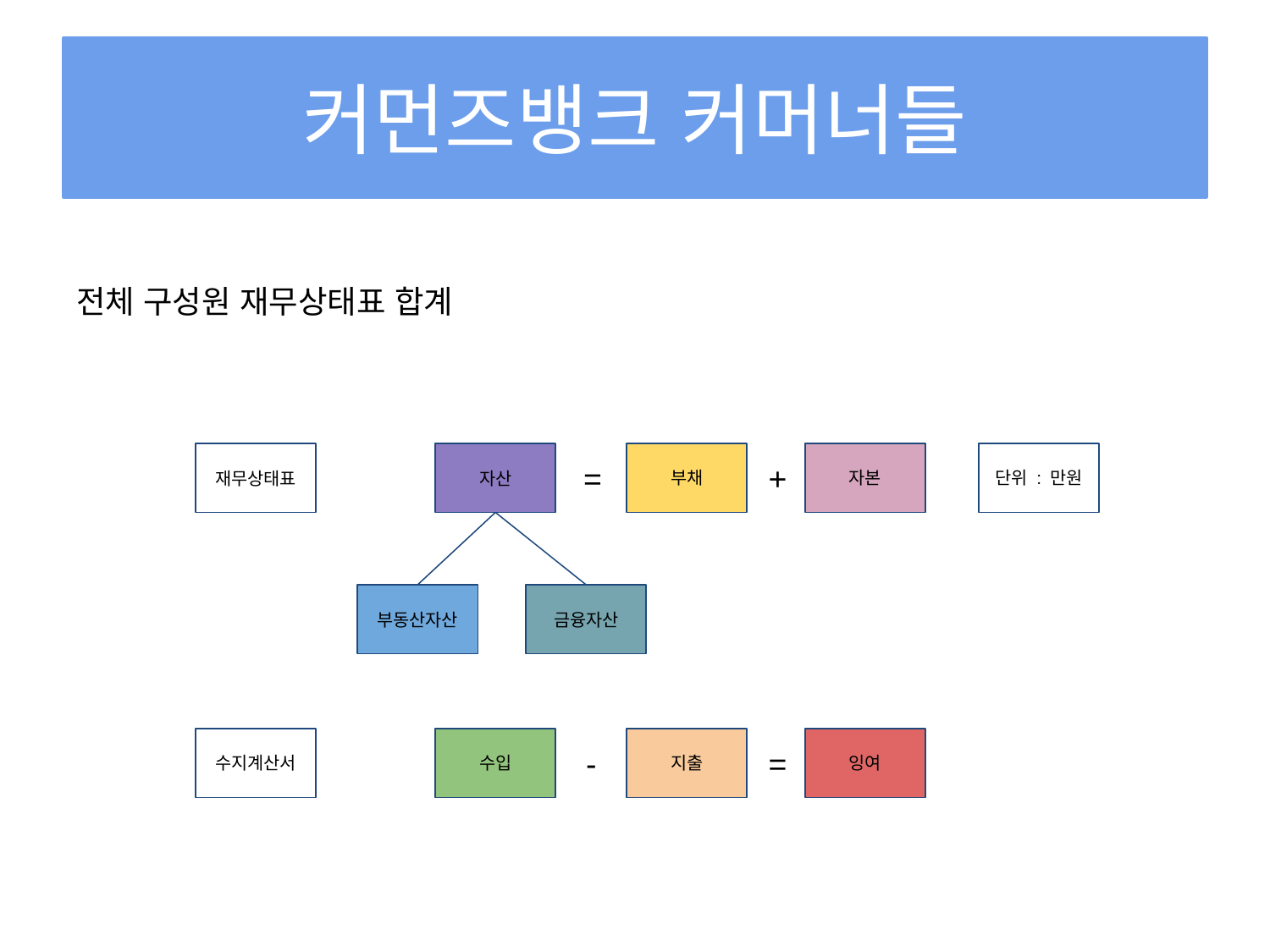

# 커먼즈뱅크 커머너들
전체 구성원 재무상태표 합계
부채
자본
단위 : 만원
재무상태표
자산
=
+
부동산자산
금융자산
수지계산서
수입
-
지출
=
잉여